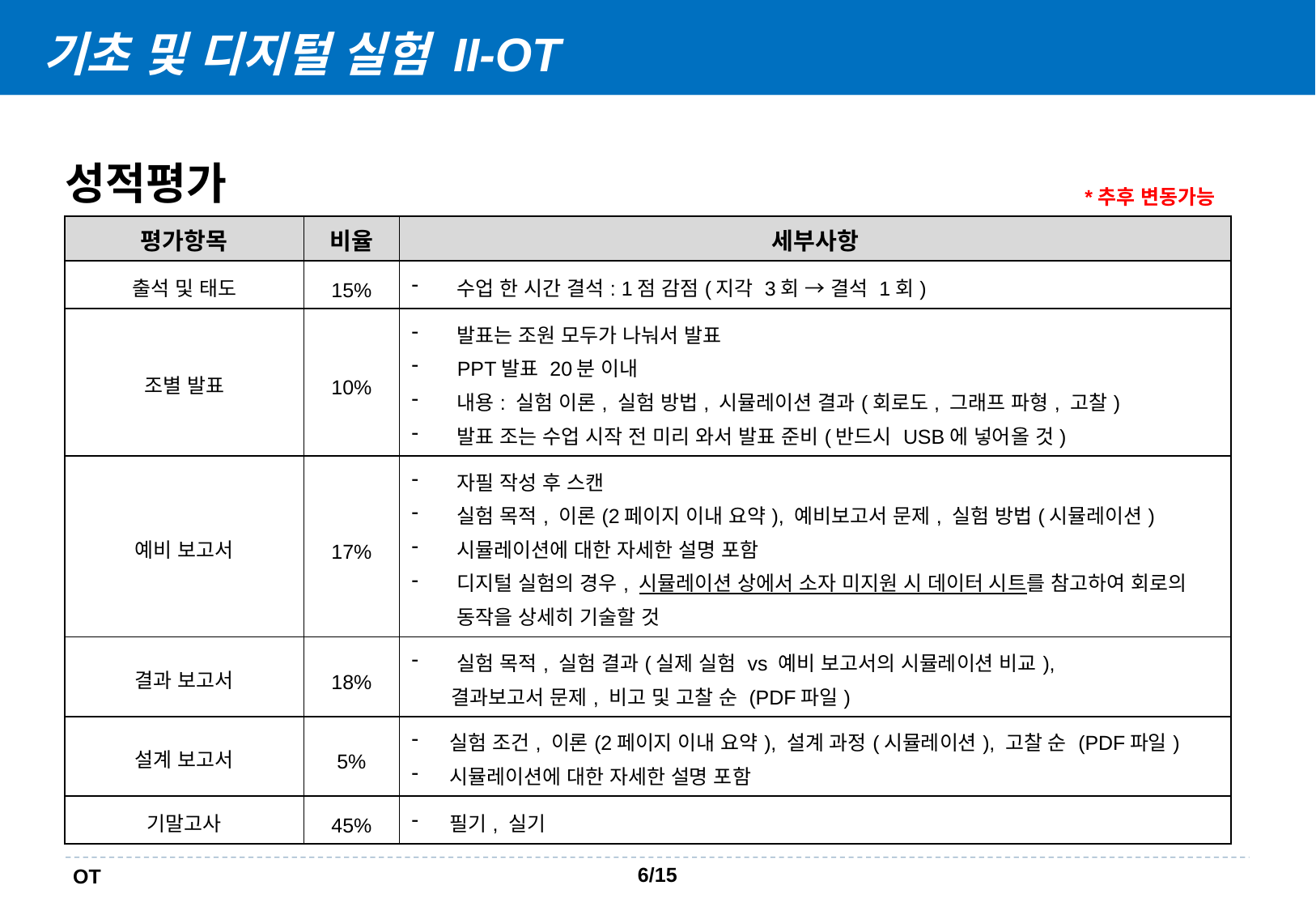

# 기초 및 디지털 실험 II-OT
성적평가
*추후 변동가능
| 평가항목 | 비율 | 세부사항 |
| --- | --- | --- |
| 출석 및 태도 | 15% | 수업 한 시간 결석: 1점 감점(지각 3회 → 결석 1회) |
| 조별 발표 | 10% | 발표는 조원 모두가 나눠서 발표 PPT발표 20분 이내 내용: 실험 이론, 실험 방법, 시뮬레이션 결과(회로도, 그래프 파형, 고찰) 발표 조는 수업 시작 전 미리 와서 발표 준비(반드시 USB에 넣어올 것) |
| 예비 보고서 | 17% | 자필 작성 후 스캔 실험 목적, 이론(2페이지 이내 요약), 예비보고서 문제, 실험 방법(시뮬레이션) 시뮬레이션에 대한 자세한 설명 포함 디지털 실험의 경우, 시뮬레이션 상에서 소자 미지원 시 데이터 시트를 참고하여 회로의 동작을 상세히 기술할 것 |
| 결과 보고서 | 18% | 실험 목적, 실험 결과(실제 실험 vs 예비 보고서의 시뮬레이션 비교), 결과보고서 문제, 비고 및 고찰 순 (PDF파일) |
| 설계 보고서 | 5% | 실험 조건, 이론(2페이지 이내 요약), 설계 과정(시뮬레이션), 고찰 순 (PDF파일) 시뮬레이션에 대한 자세한 설명 포함 |
| 기말고사 | 45% | 필기, 실기 |